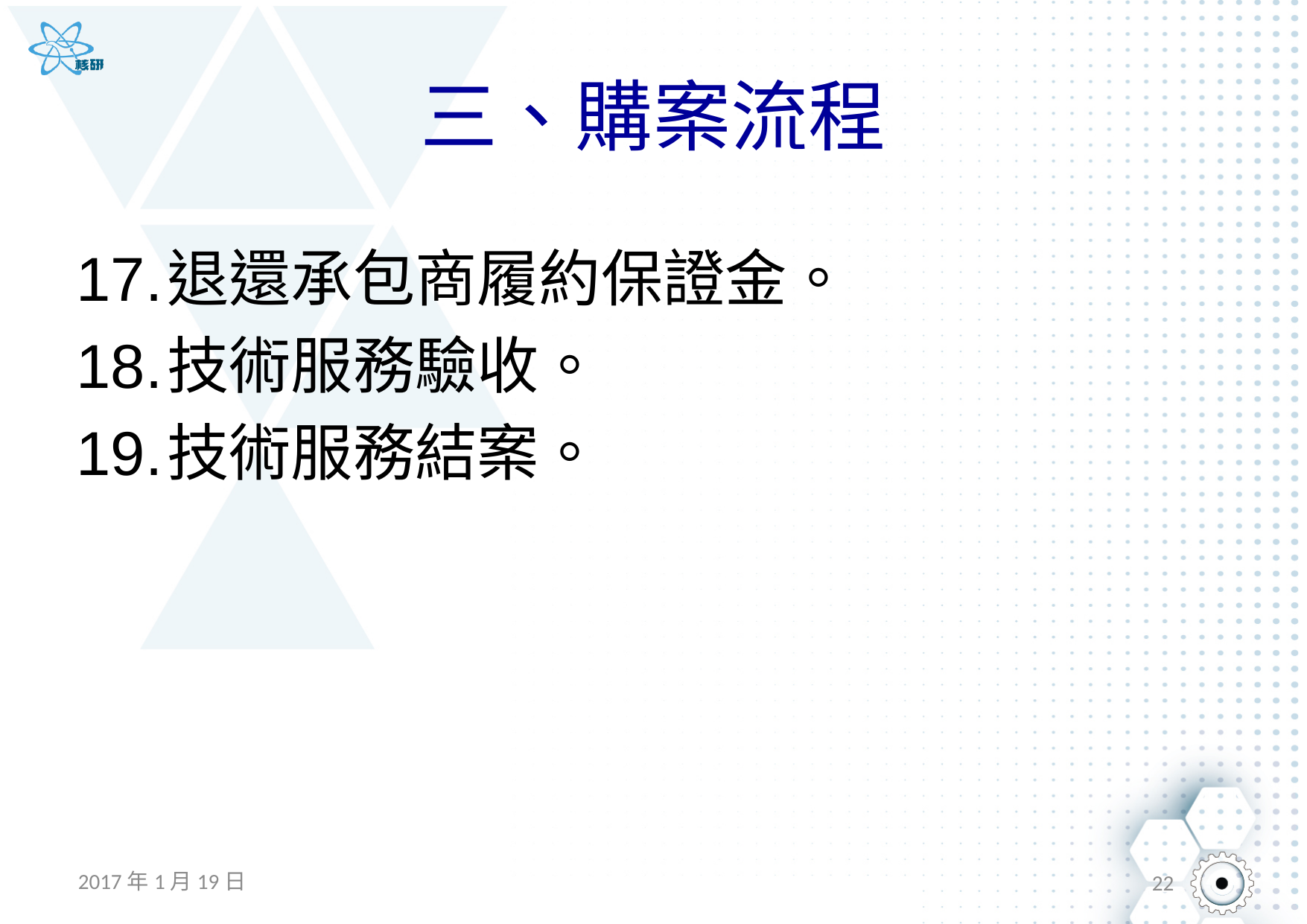

# 三、購案流程
退還承包商履約保證金。
技術服務驗收。
技術服務結案。
2017年1月19日
22